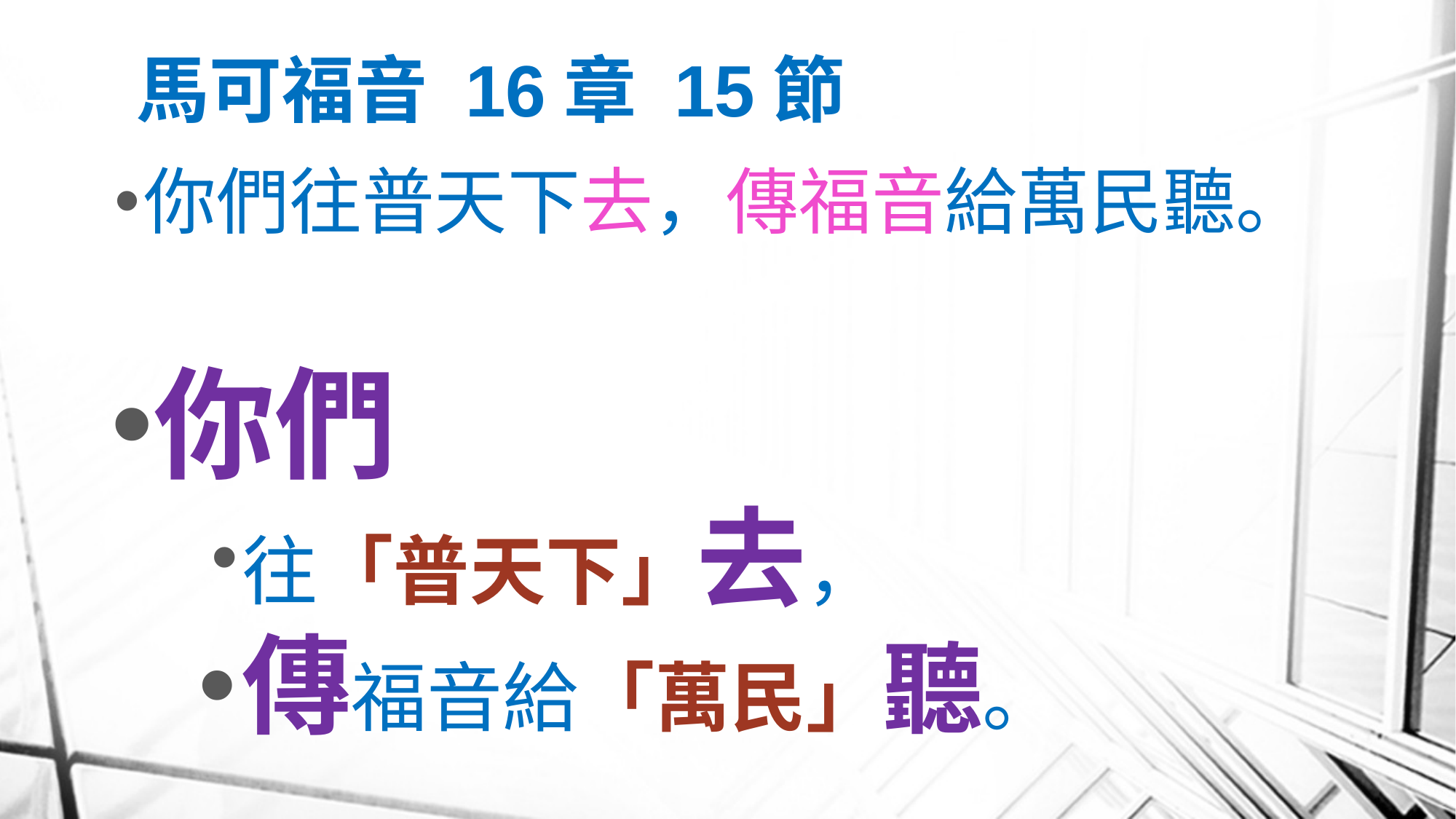

# 馬可福音 16章 15節
你們往普天下去，傳福音給萬民聽。

你們
往「普天下」去，
傳福音給「萬民」聽。